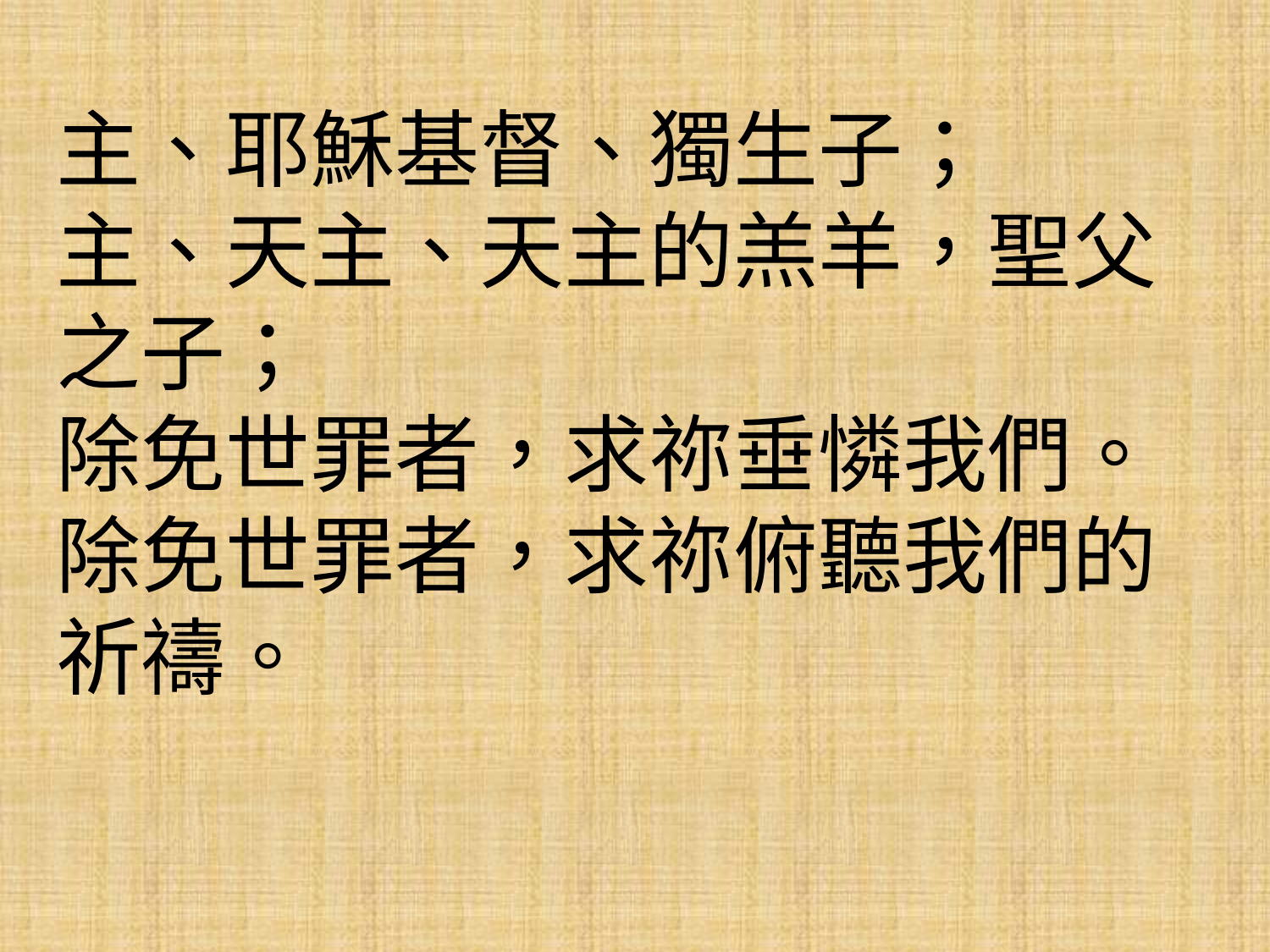

主、耶穌基督、獨生子；
主、天主、天主的羔羊，聖父之子；
除免世罪者，求祢垂憐我們。 除免世罪者，求祢俯聽我們的祈禱。